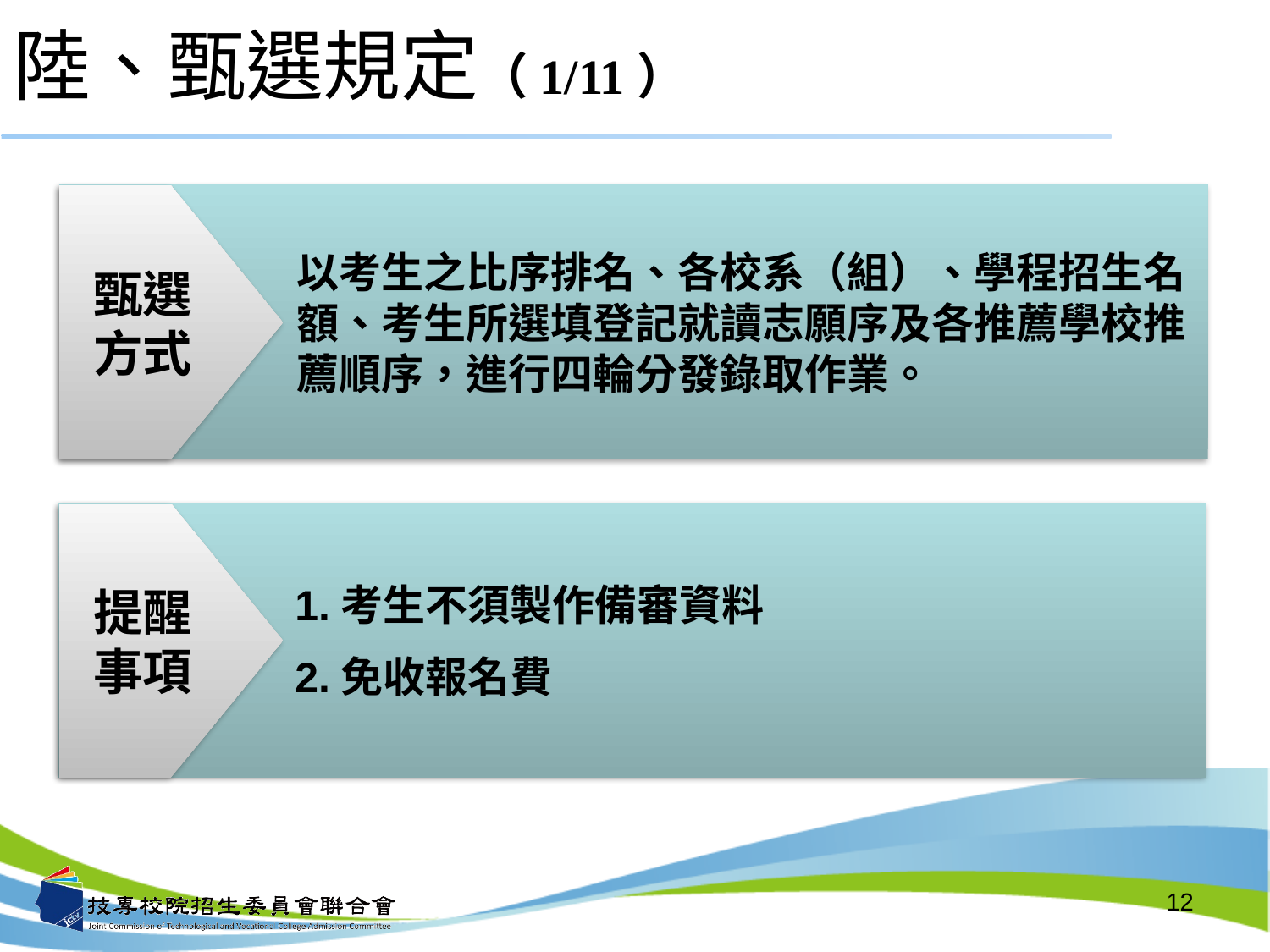

# 陸、甄選規定（1/11）
以考生之比序排名、各校系（組）、學程招生名額、考生所選填登記就讀志願序及各推薦學校推薦順序，進行四輪分發錄取作業。
甄選
方式
1.考生不須製作備審資料
2.免收報名費
提醒事項
12